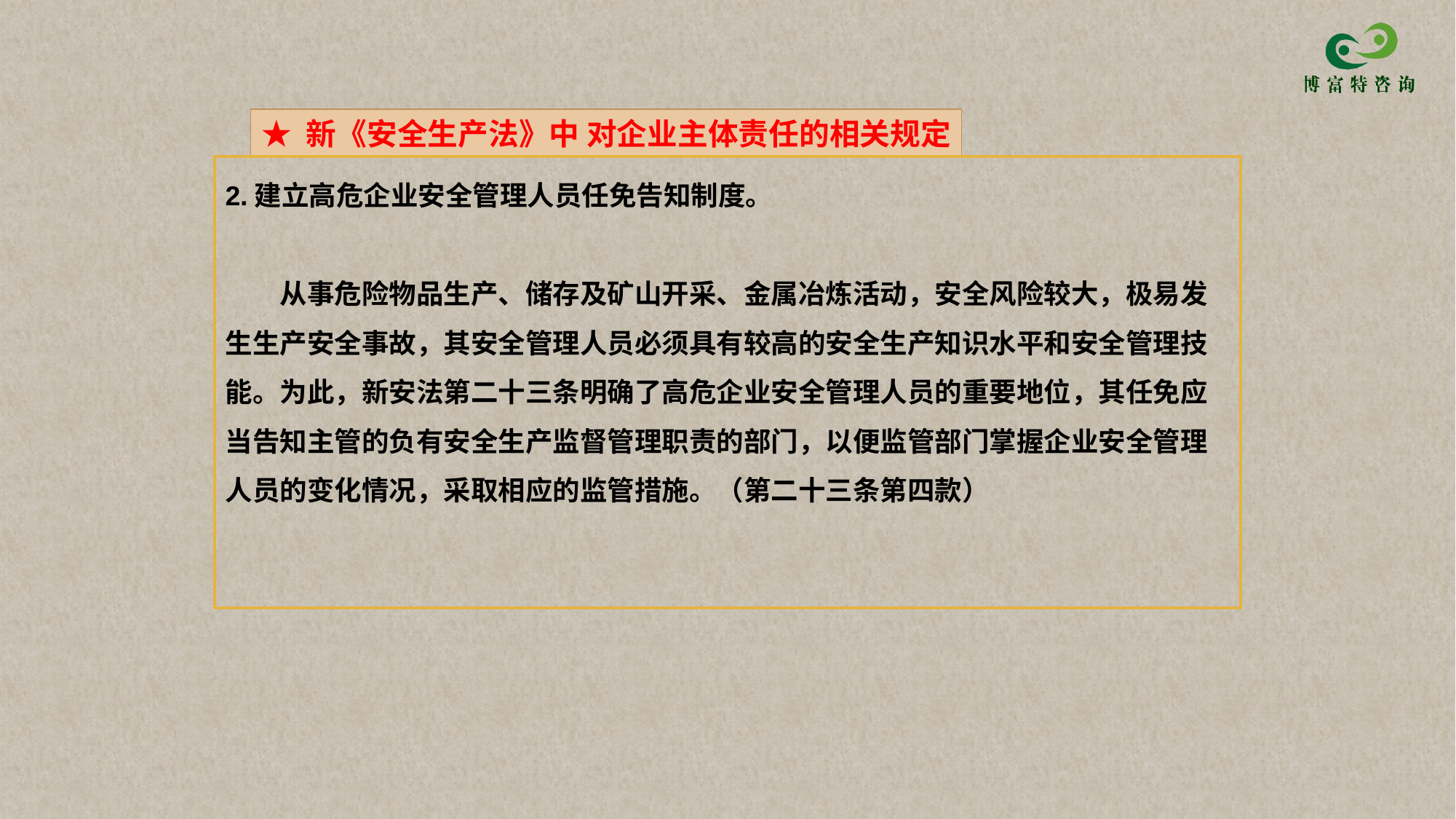

★ 新《安全生产法》中 对企业主体责任的相关规定
2.建立高危企业安全管理人员任免告知制度。

　　从事危险物品生产、储存及矿山开采、金属冶炼活动，安全风险较大，极易发生生产安全事故，其安全管理人员必须具有较高的安全生产知识水平和安全管理技能。为此，新安法第二十三条明确了高危企业安全管理人员的重要地位，其任免应当告知主管的负有安全生产监督管理职责的部门，以便监管部门掌握企业安全管理人员的变化情况，采取相应的监管措施。（第二十三条第四款）